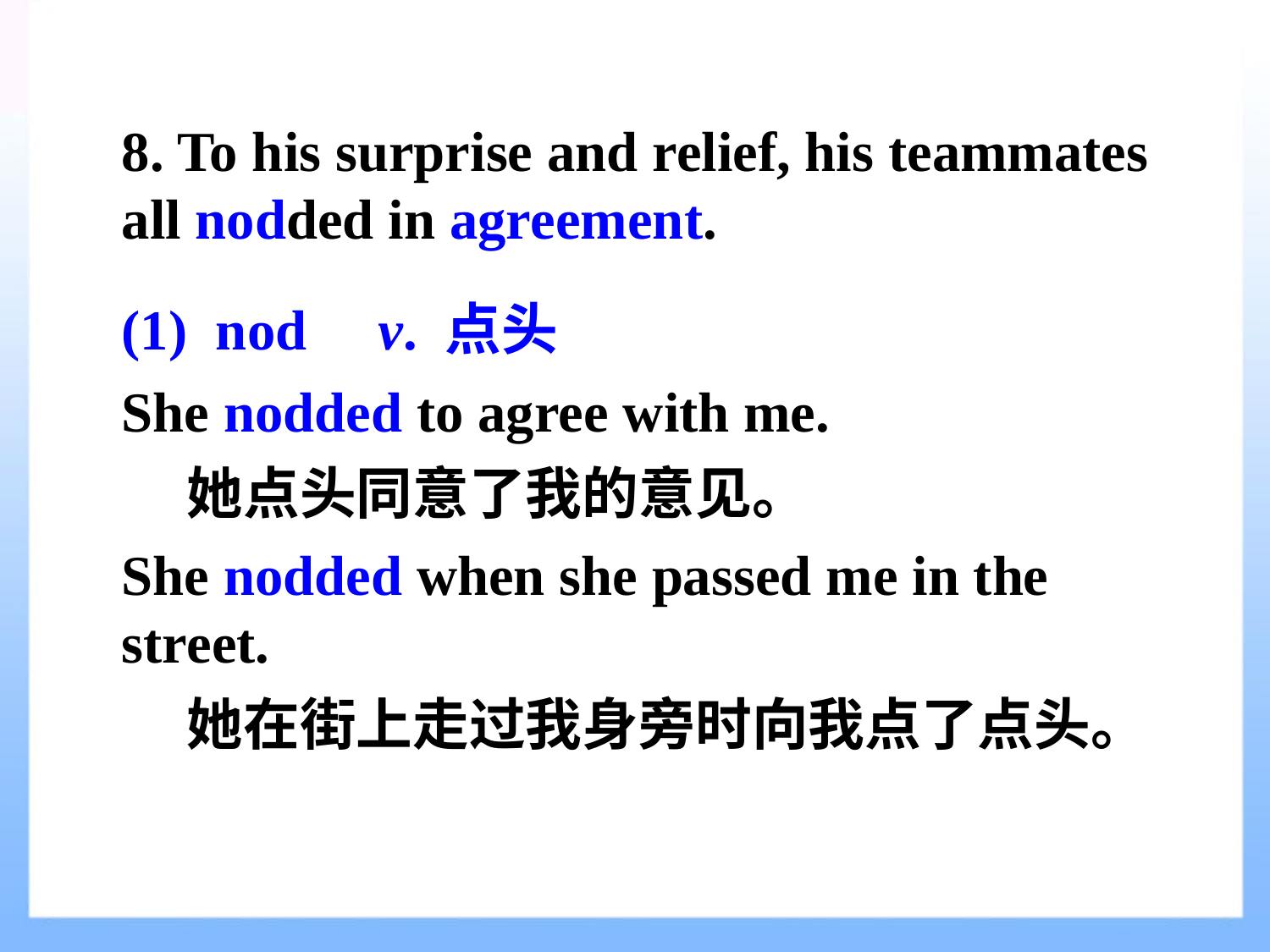

8. To his surprise and relief, his teammates all nodded in agreement.
(1)  nod     v. 点头
She nodded to agree with me.
    她点头同意了我的意见。
She nodded when she passed me in the street.
    她在街上走过我身旁时向我点了点头。